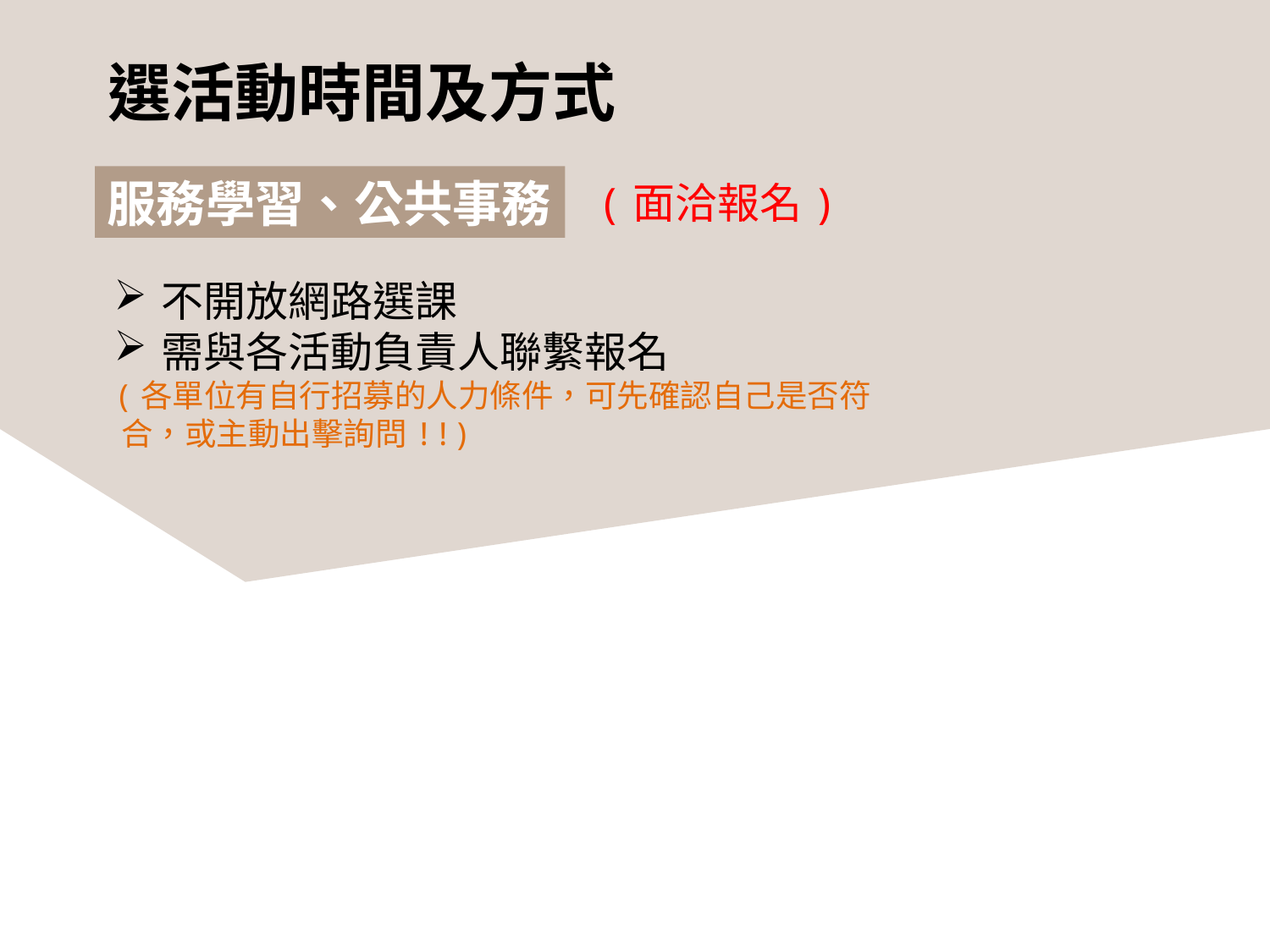

選活動時間及方式
服務學習、公共事務
(面洽報名)
不開放網路選課
需與各活動負責人聯繫報名
(各單位有自行招募的人力條件，可先確認自己是否符
 合，或主動出擊詢問!!)

点击添加文本
点击添加文本
点击添加文本
点击添加文本